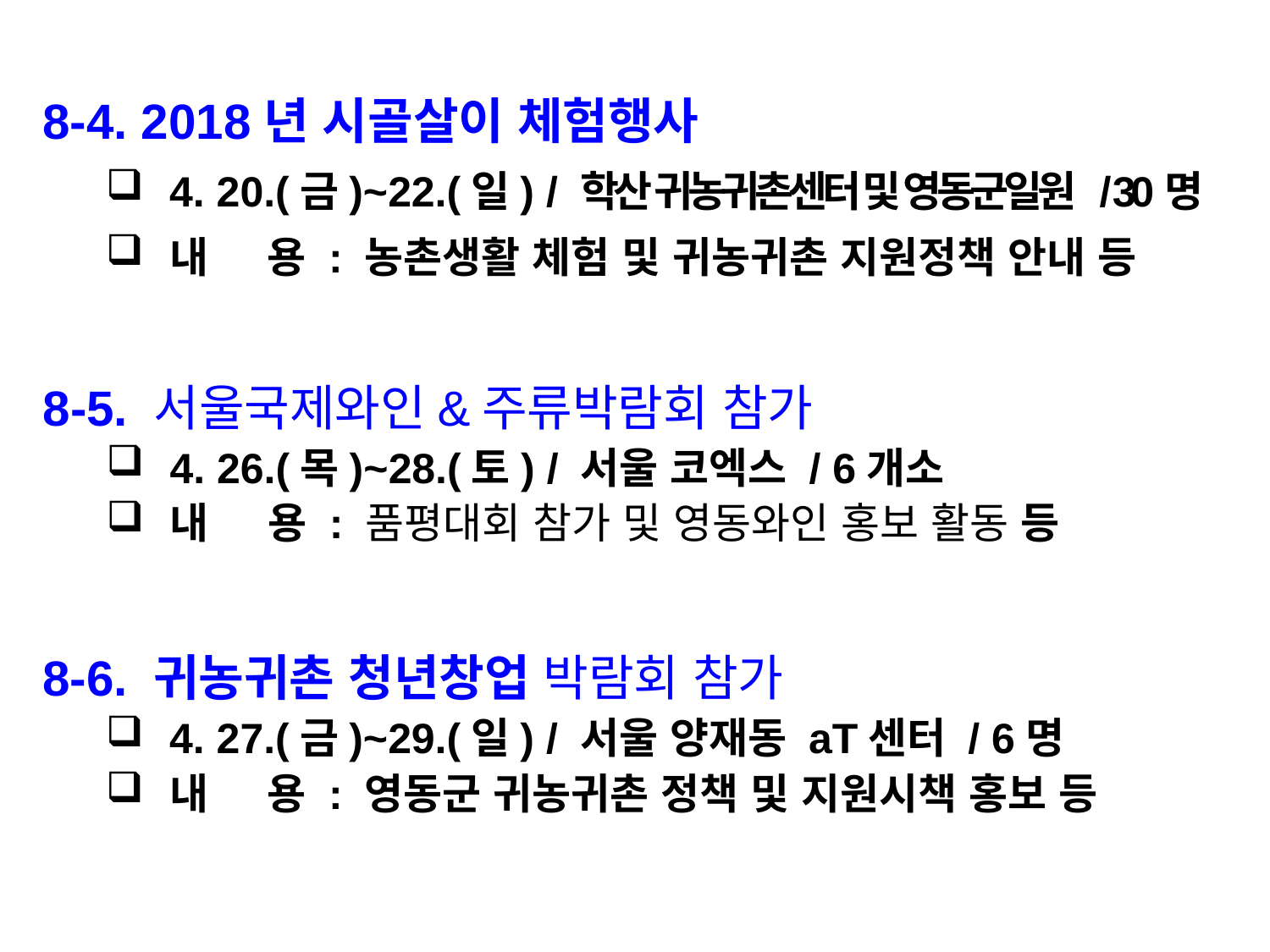

8-4. 2018년 시골살이 체험행사
4. 20.(금)~22.(일) / 학산 귀농귀촌센터 및 영동군일원  / 30명
내     용 : 농촌생활 체험 및 귀농귀촌 지원정책 안내 등
8-5. 서울국제와인&주류박람회 참가
4. 26.(목)~28.(토) / 서울 코엑스 / 6개소
내     용 : 품평대회 참가 및 영동와인 홍보 활동 등
8-6. 귀농귀촌 청년창업 박람회 참가
4. 27.(금)~29.(일) / 서울 양재동 aT센터 / 6명
내     용 : 영동군 귀농귀촌 정책 및 지원시책 홍보 등